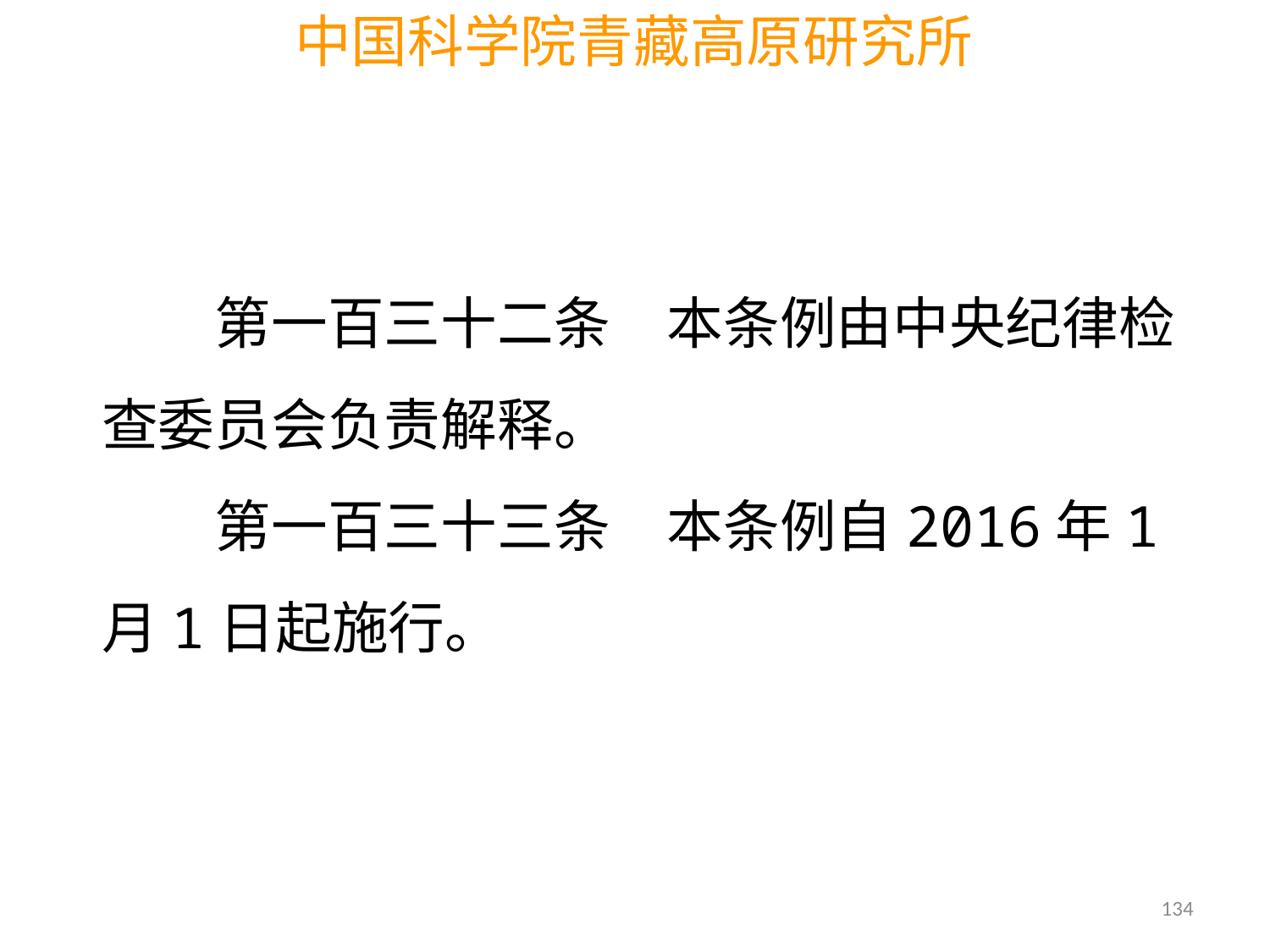

第一百三十二条　本条例由中央纪律检查委员会负责解释。
　　第一百三十三条　本条例自2016年1月1日起施行。
134